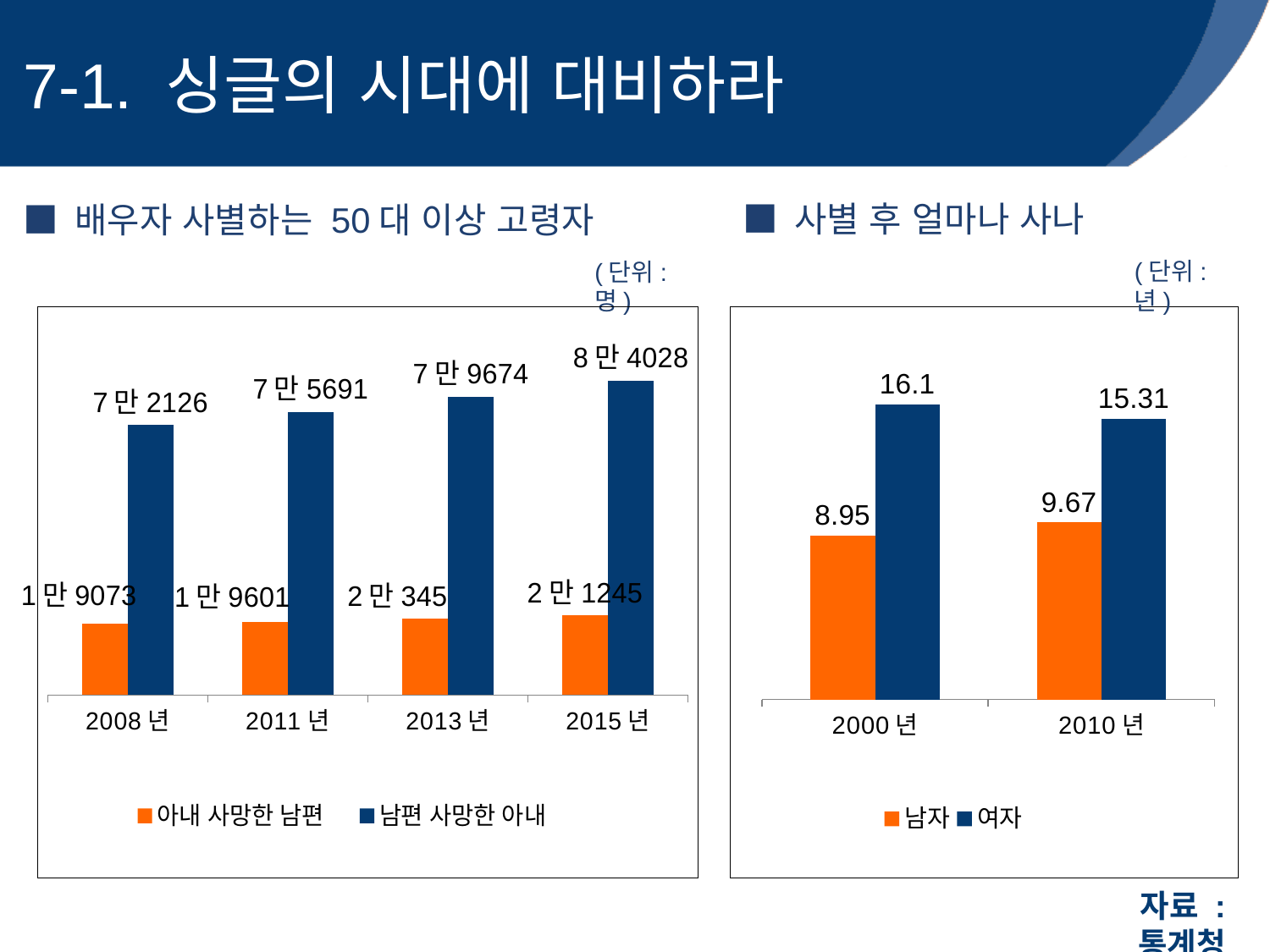

7-1. 싱글의 시대에 대비하라
■ 사별 후 얼마나 사나
■ 배우자 사별하는 50대 이상 고령자
(단위:년)
(단위:명)

### Chart

| Category | 아내 사망한 남편 | 남편 사망한 아내 |
|---|---|---|
| 2008년 | 19073.0 | 72126.0 |
| 2011년 | 19601.0 | 75691.0 |
| 2013년 | 20345.0 | 79674.0 |
| 2015년 | 21245.0 | 84028.0 |

### Chart

| Category | 남자 | 여자 |
|---|---|---|
| 2000년 | 8.950000000000003 | 16.1 |
| 2010년 | 9.67 | 15.31 |
자료 : 통계청